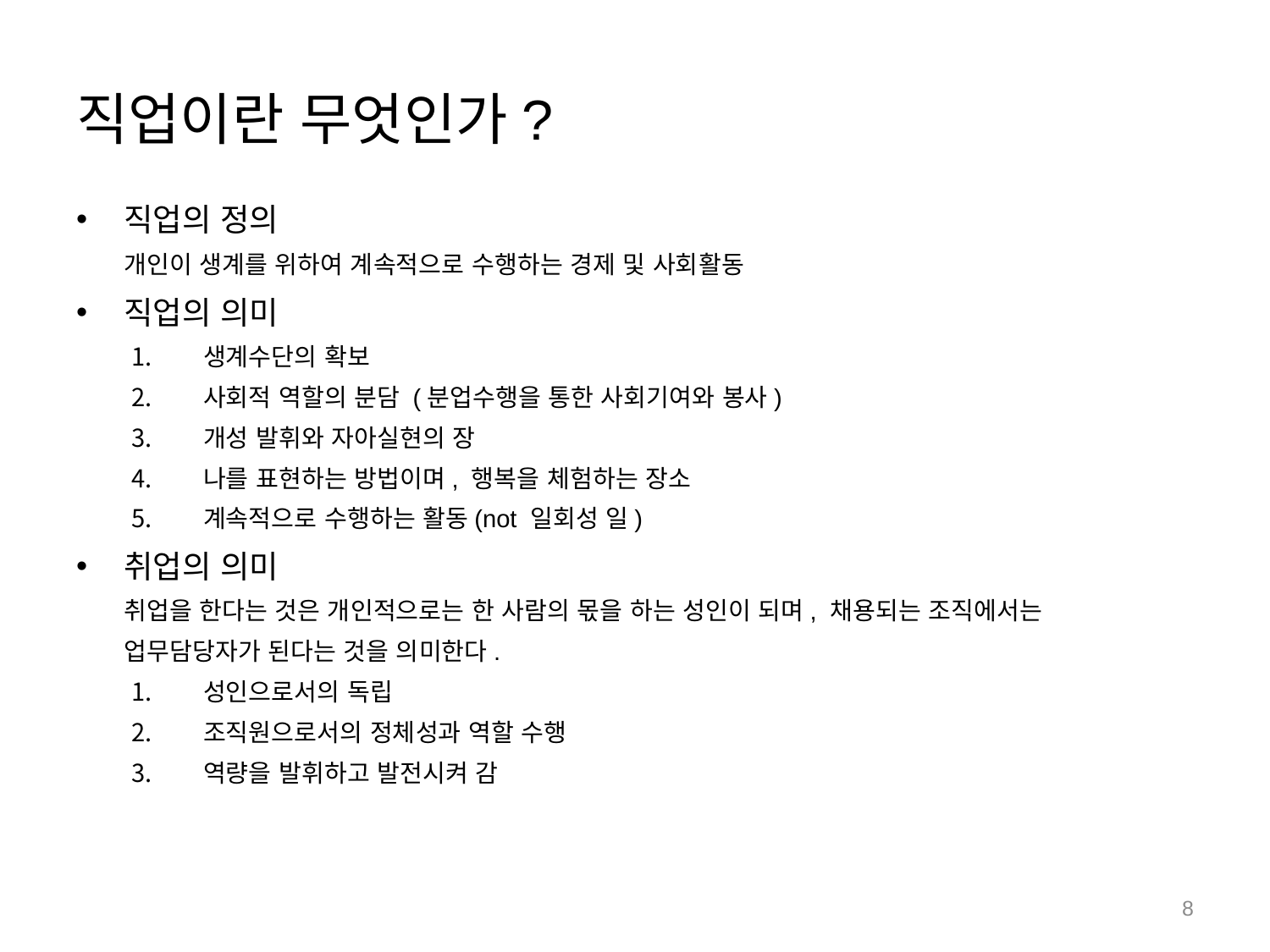

# 직업이란 무엇인가?
직업의 정의
      개인이 생계를 위하여 계속적으로 수행하는 경제 및 사회활동
직업의 의미
생계수단의 확보
사회적 역할의 분담 (분업수행을 통한 사회기여와 봉사)
개성 발휘와 자아실현의 장
나를 표현하는 방법이며, 행복을 체험하는 장소
계속적으로 수행하는 활동(not 일회성 일)
취업의 의미
      취업을 한다는 것은 개인적으로는 한 사람의 몫을 하는 성인이 되며, 채용되는 조직에서는
      업무담당자가 된다는 것을 의미한다.
성인으로서의 독립
조직원으로서의 정체성과 역할 수행
역량을 발휘하고 발전시켜 감

8